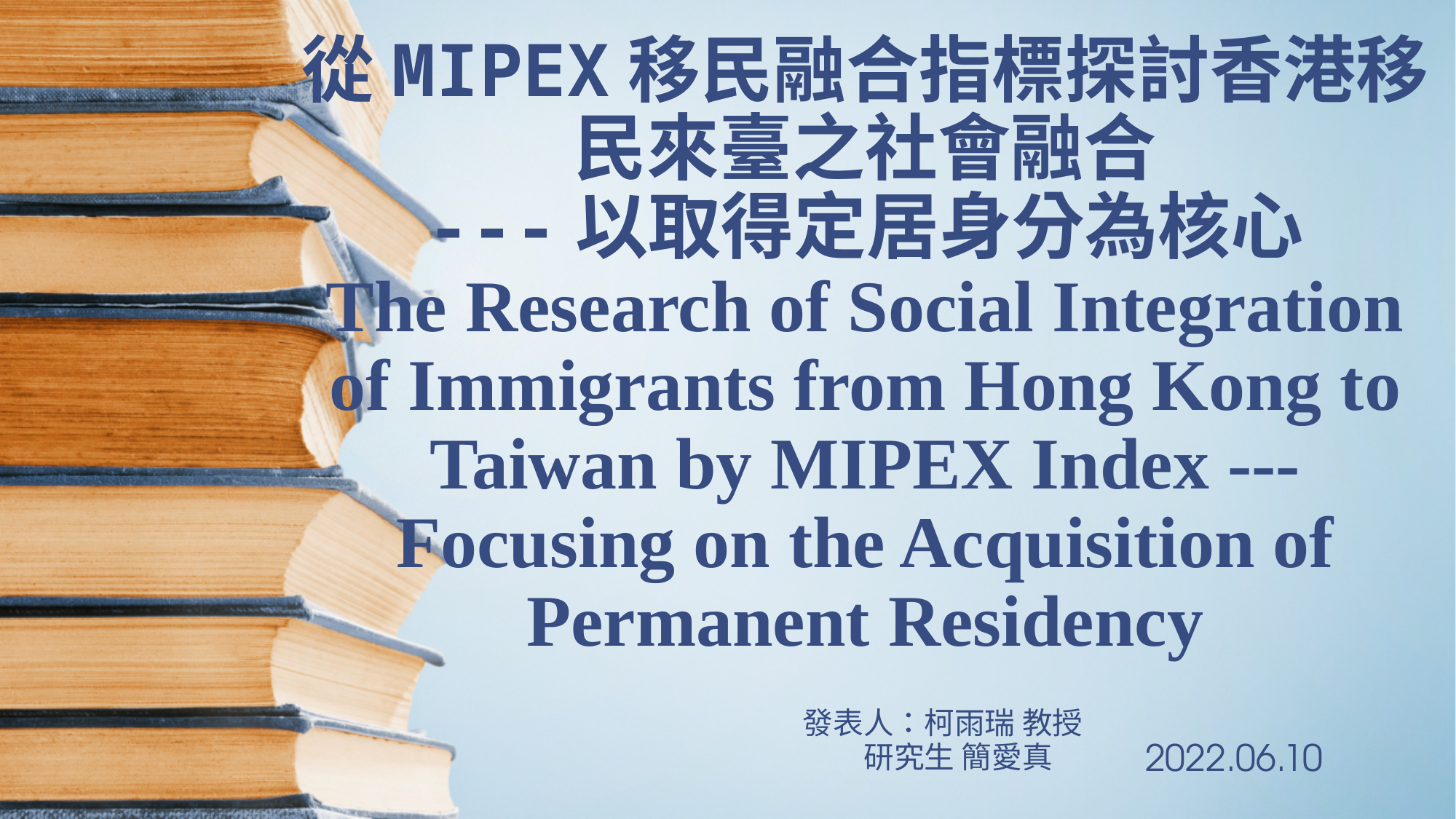

# 從MIPEX移民融合指標探討香港移民來臺之社會融合 ---以取得定居身分為核心 The Research of Social Integration of Immigrants from Hong Kong to Taiwan by MIPEX Index --- Focusing on the Acquisition of Permanent Residency
發表人：柯雨瑞 教授
        研究生 簡愛真
2022.06.10